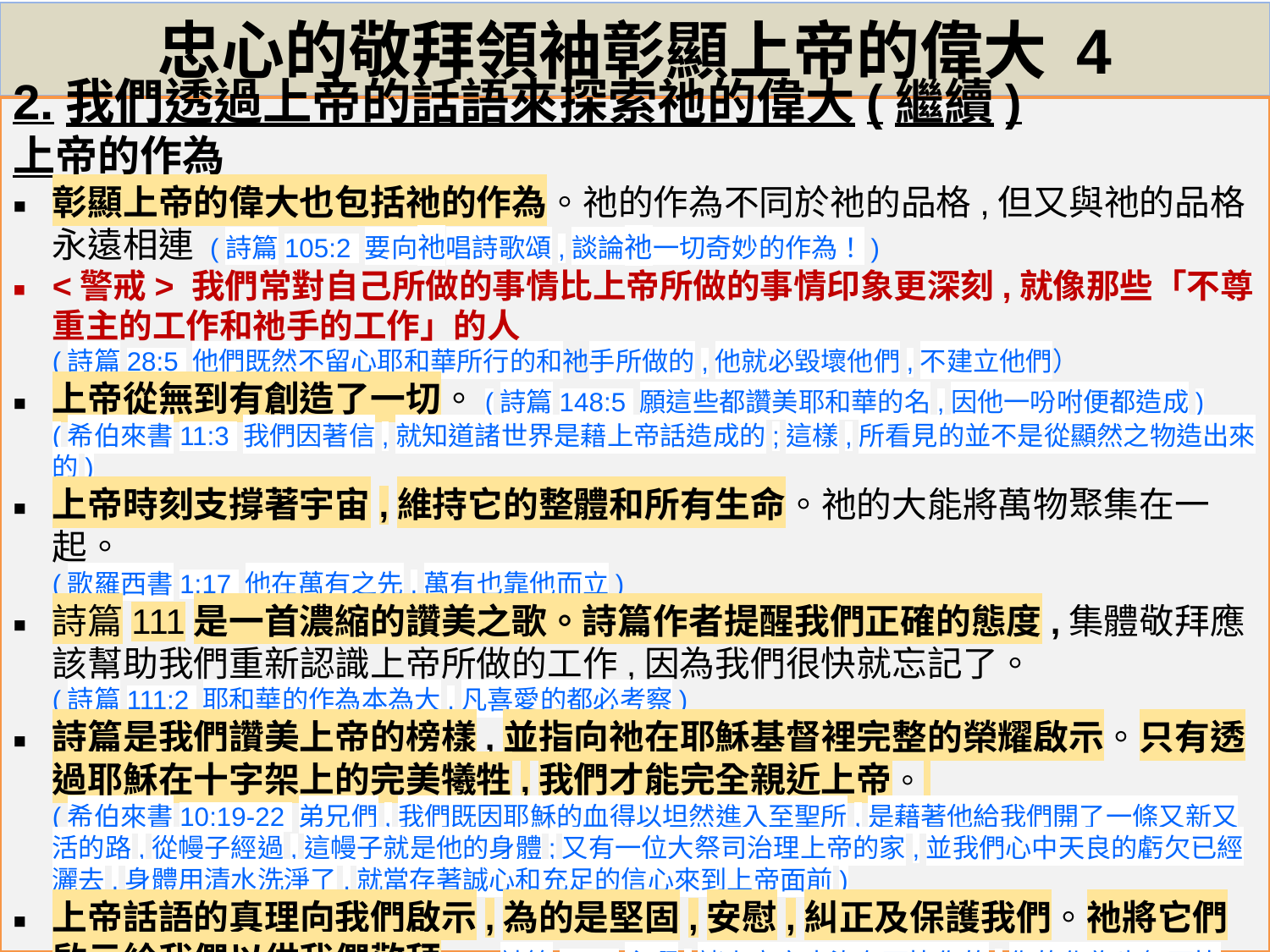

# 忠心的敬拜領袖彰顯上帝的偉大 4
2.我們透過上帝的話語來探索祂的偉大(繼續)
上帝的作為
彰顯上帝的偉大也包括祂的作為。祂的作為不同於祂的品格,但又與祂的品格永遠相連 (詩篇105:2 要向祂唱詩歌頌,談論祂一切奇妙的作為！)
<警戒> 我們常對自己所做的事情比上帝所做的事情印象更深刻,就像那些「不尊重主的工作和祂手的工作」的人
(詩篇28:5 他們既然不留心耶和華所行的和祂手所做的,他就必毀壞他們,不建立他們）
上帝從無到有創造了一切。(詩篇148:5 願這些都讚美耶和華的名,因他一吩咐便都造成)
(希伯來書11:3 我們因著信,就知道諸世界是藉上帝話造成的;這樣,所看見的並不是從顯然之物造出來的)
上帝時刻支撐著宇宙,維持它的整體和所有生命。祂的大能將萬物聚集在一起。
(歌羅西書1:17 他在萬有之先,萬有也靠他而立)
詩篇111是一首濃縮的讚美之歌。詩篇作者提醒我們正確的態度,集體敬拜應該幫助我們重新認識上帝所做的工作,因為我們很快就忘記了。
(詩篇111:2 耶和華的作為本為大,凡喜愛的都必考察)
詩篇是我們讚美上帝的榜樣,並指向祂在耶穌基督裡完整的榮耀啟示。只有透過耶穌在十字架上的完美犧牲,我們才能完全親近上帝。
(希伯來書10:19-22 弟兄們,我們既因耶穌的血得以坦然進入至聖所,是藉著他給我們開了一條又新又活的路,從幔子經過,這幔子就是他的身體;又有一位大祭司治理上帝的家,並我們心中天良的虧欠已經灑去,身體用清水洗淨了,就當存著誠心和充足的信心來到上帝面前)
上帝話語的真理向我們啟示,為的是堅固,安慰,糾正及保護我們。祂將它們啟示給我們以供我們敬拜。(詩篇86:8 主啊,諸上帝之中沒有可比你的,你的作為也無可比)